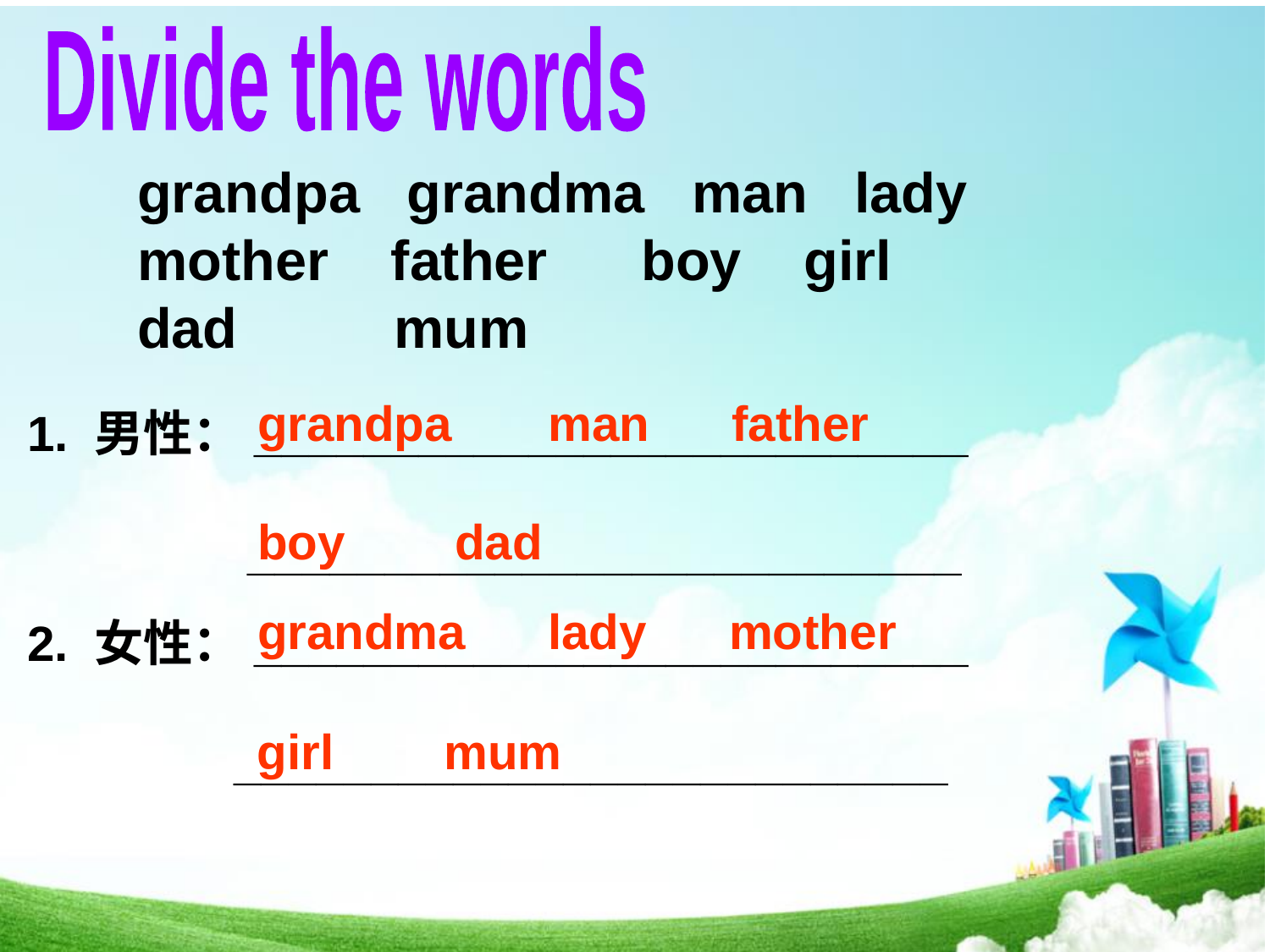

Divide the words
grandpa   grandma   man   lady
mother    father      boy    girl
dad          mum
grandpa       man      father
1. 男性：__________________________

                __________________________
boy        dad
grandma      lady      mother
2. 女性：__________________________

               __________________________
girl        mum